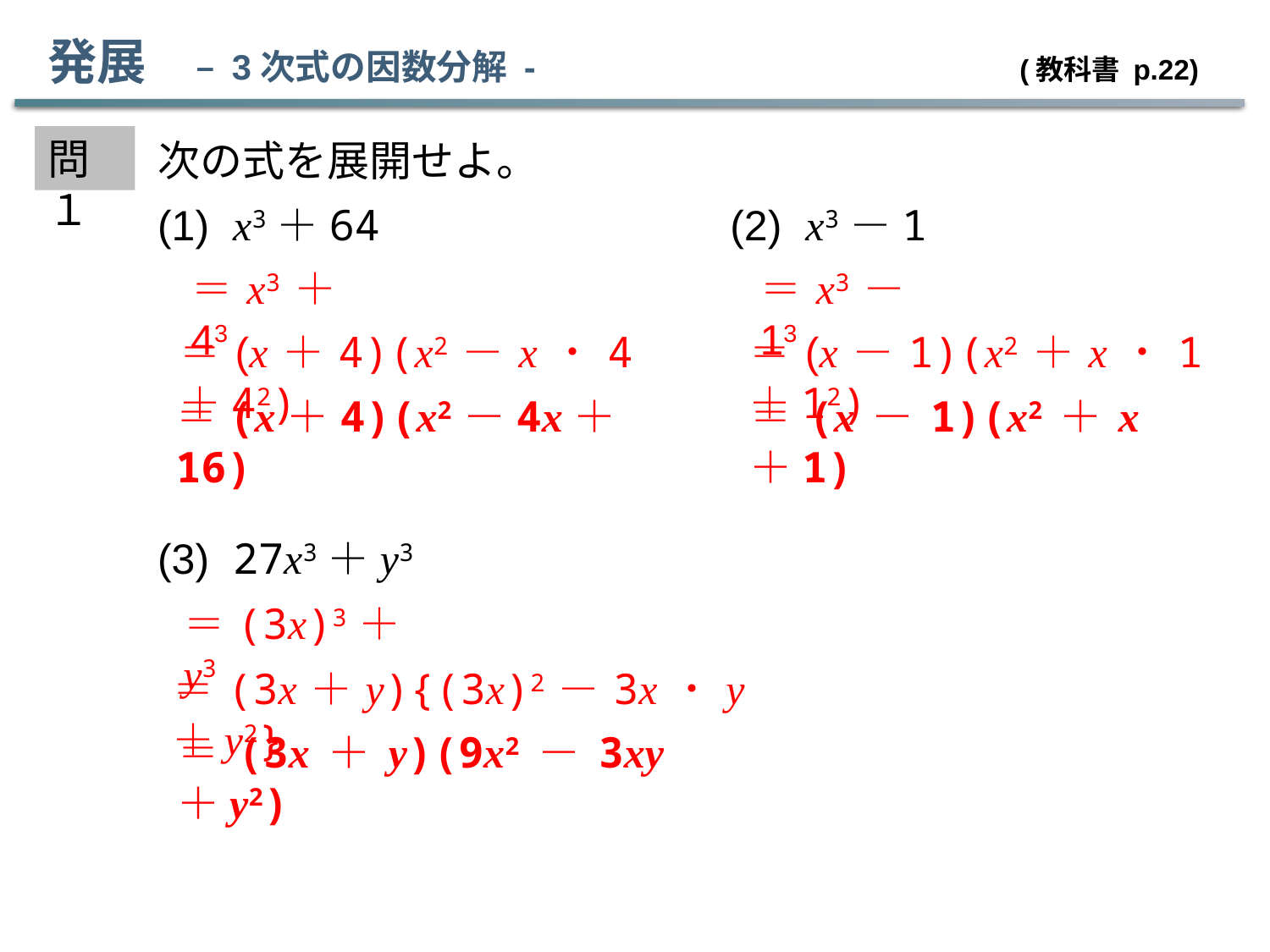

発展　– 3次式の因数分解 -				      (教科書 p.22)
問１

次の式を展開せよ。
(2)  x3－1
(1)  x3＋64
＝x3＋43
＝x3－13
＝(x＋4)(x2－x・4＋42)
＝(x－1)(x2＋x・1＋12)
＝(x＋4)(x2－4x＋16)
＝(x－1)(x2＋x＋1)
(3)  27x3＋y3
＝(3x)3＋y3
＝(3x＋y){(3x)2－3x・y＋y2}
＝(3x＋y)(9x2－3xy＋y2)